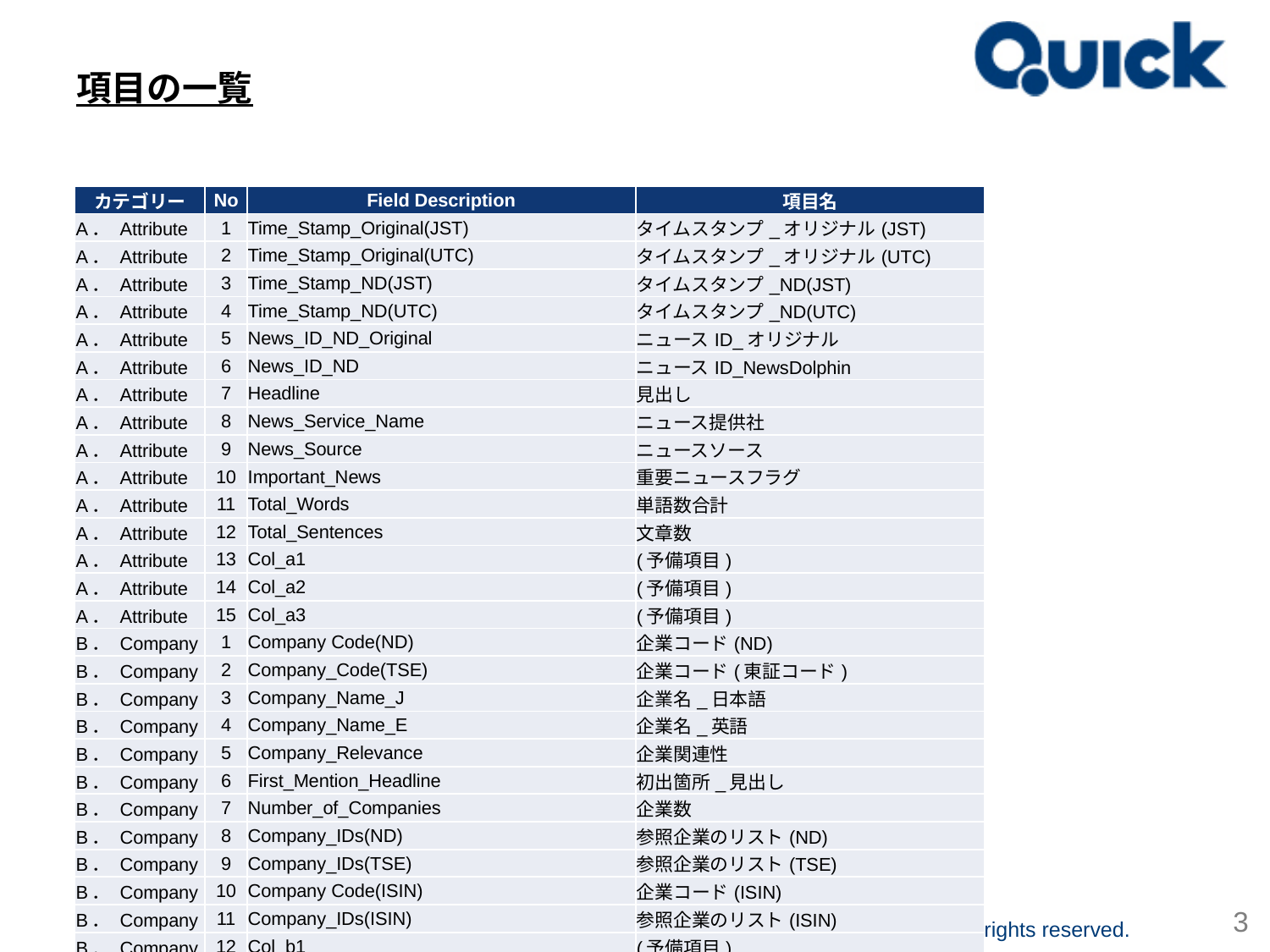

# 項目の一覧

| カテゴリー | No | Field Description | 項目名 |
| --- | --- | --- | --- |
| A． Attribute | 1 | Time\_Stamp\_Original(JST) | タイムスタンプ\_オリジナル(JST) |
| A． Attribute | 2 | Time\_Stamp\_Original(UTC) | タイムスタンプ\_オリジナル(UTC) |
| A． Attribute | 3 | Time\_Stamp\_ND(JST) | タイムスタンプ\_ND(JST) |
| A． Attribute | 4 | Time\_Stamp\_ND(UTC) | タイムスタンプ\_ND(UTC) |
| A． Attribute | 5 | News\_ID\_ND\_Original | ニュースID\_オリジナル |
| A． Attribute | 6 | News\_ID\_ND | ニュースID\_NewsDolphin |
| A． Attribute | 7 | Headline | 見出し |
| A． Attribute | 8 | News\_Service\_Name | ニュース提供社 |
| A． Attribute | 9 | News\_Source | ニュースソース |
| A． Attribute | 10 | Important\_News | 重要ニュースフラグ |
| A． Attribute | 11 | Total\_Words | 単語数合計 |
| A． Attribute | 12 | Total\_Sentences | 文章数 |
| A． Attribute | 13 | Col\_a1 | (予備項目) |
| A． Attribute | 14 | Col\_a2 | (予備項目) |
| A． Attribute | 15 | Col\_a3 | (予備項目) |
| B． Company | 1 | Company Code(ND) | 企業コード(ND) |
| B． Company | 2 | Company\_Code(TSE) | 企業コード(東証コード) |
| B． Company | 3 | Company\_Name\_J | 企業名\_日本語 |
| B． Company | 4 | Company\_Name\_E | 企業名\_英語 |
| B． Company | 5 | Company\_Relevance | 企業関連性 |
| B． Company | 6 | First\_Mention\_Headline | 初出箇所\_見出し |
| B． Company | 7 | Number\_of\_Companies | 企業数 |
| B． Company | 8 | Company\_IDs(ND) | 参照企業のリスト(ND) |
| B． Company | 9 | Company\_IDs(TSE) | 参照企業のリスト(TSE) |
| B． Company | 10 | Company Code(ISIN) | 企業コード(ISIN) |
| B． Company | 11 | Company\_IDs(ISIN) | 参照企業のリスト(ISIN) |
| B． Company | 12 | Col\_b1 | (予備項目) |
| B． Company | 13 | Col\_b2 | (予備項目) |
| B． Company | 14 | Col\_b3 | (予備項目) |
| B． Company | 15 | Col\_b4 | (予備項目) |
3